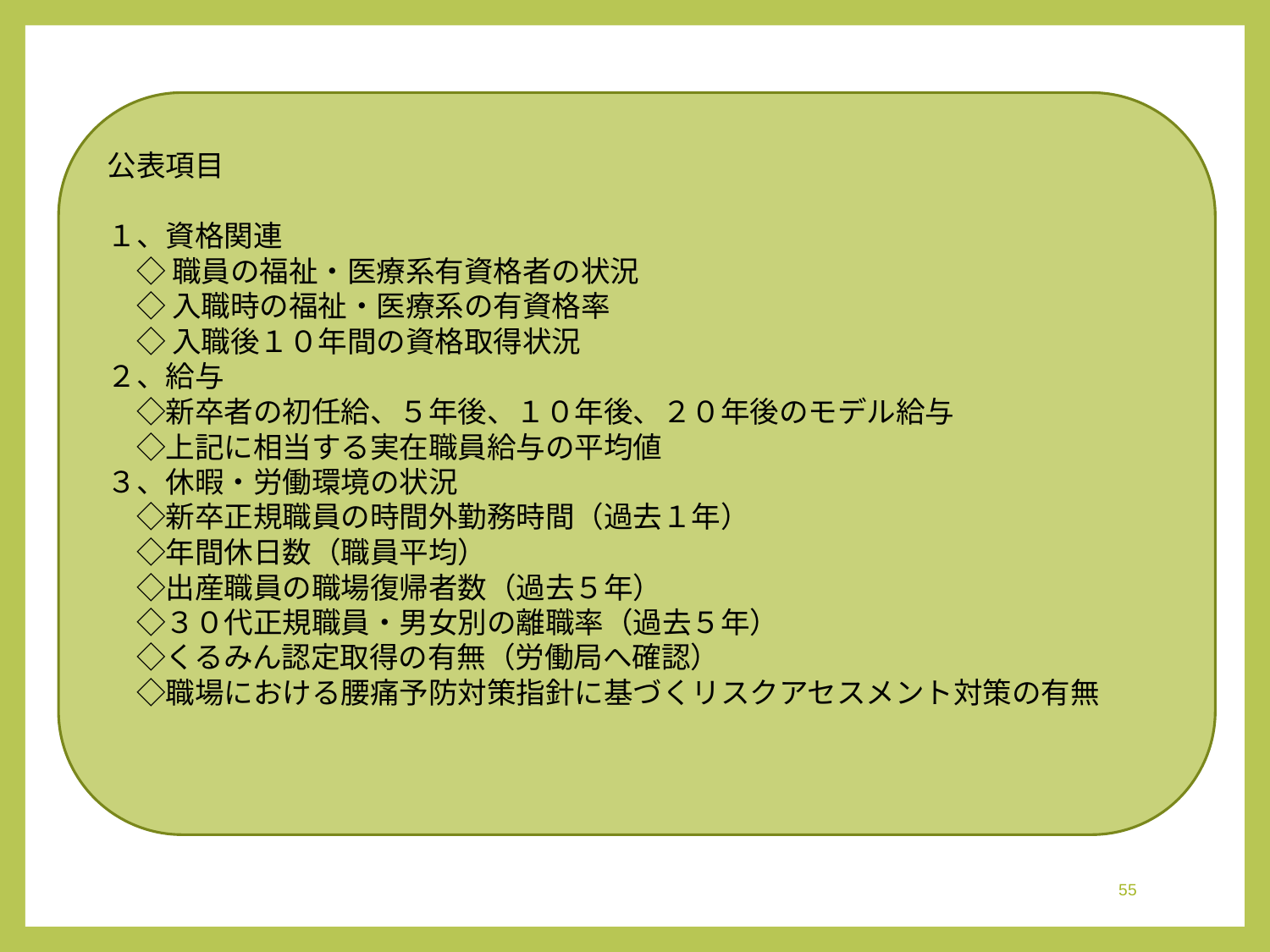

公表項目

１、資格関連
　◇ 職員の福祉・医療系有資格者の状況
　◇ 入職時の福祉・医療系の有資格率
　◇ 入職後１０年間の資格取得状況
２、給与
　◇新卒者の初任給、５年後、１０年後、２０年後のモデル給与
　◇上記に相当する実在職員給与の平均値
３、休暇・労働環境の状況
　◇新卒正規職員の時間外勤務時間（過去１年）
　◇年間休日数（職員平均）
　◇出産職員の職場復帰者数（過去５年）
　◇３０代正規職員・男女別の離職率（過去５年）
　◇くるみん認定取得の有無（労働局へ確認）
　◇職場における腰痛予防対策指針に基づくリスクアセスメント対策の有無

55